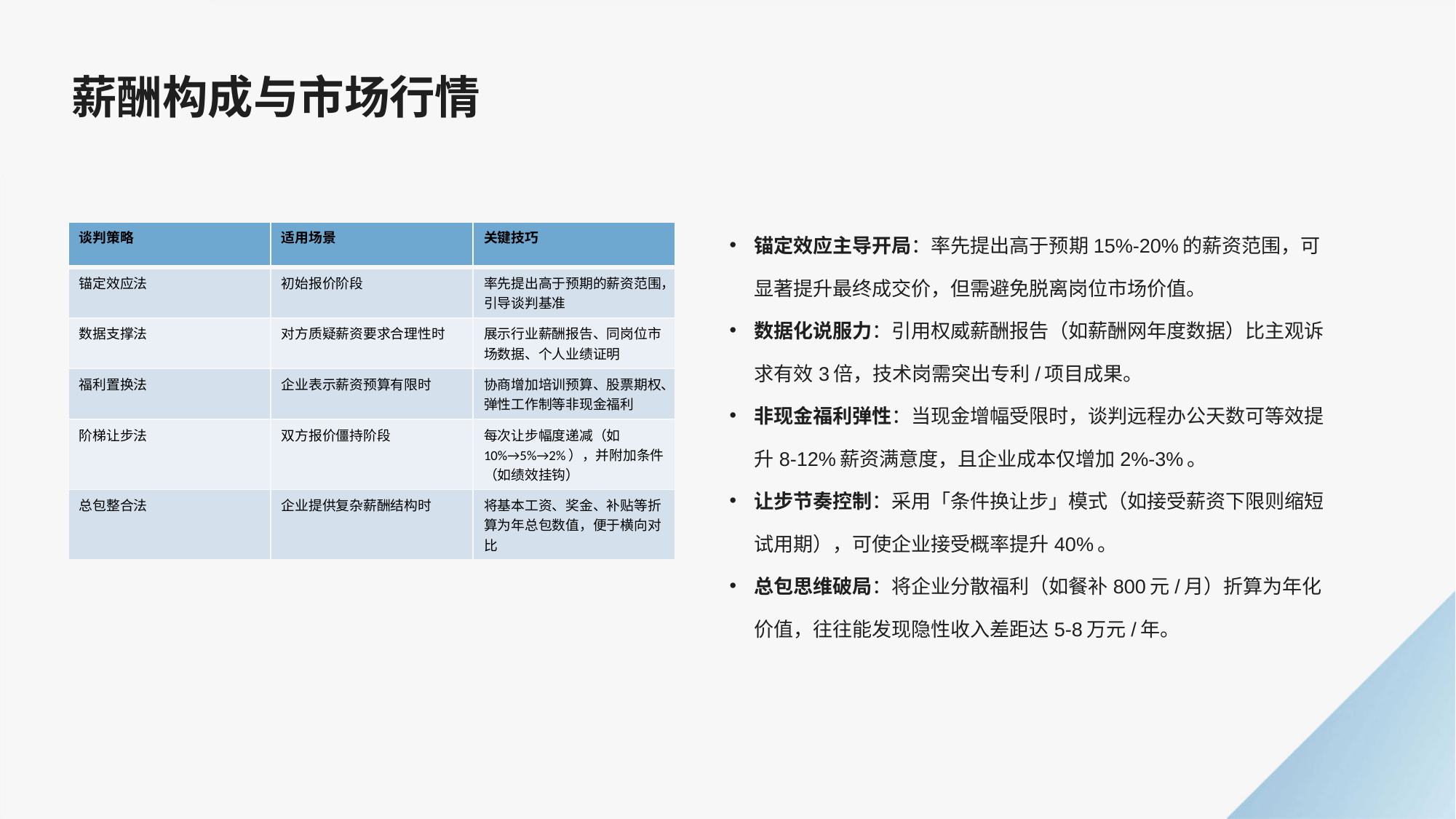

薪酬构成与市场行情
锚定效应主导开局：率先提出高于预期15%-20%的薪资范围，可显著提升最终成交价，但需避免脱离岗位市场价值。
数据化说服力：引用权威薪酬报告（如薪酬网年度数据）比主观诉求有效3倍，技术岗需突出专利/项目成果。
非现金福利弹性：当现金增幅受限时，谈判远程办公天数可等效提升8-12%薪资满意度，且企业成本仅增加2%-3%。
让步节奏控制：采用「条件换让步」模式（如接受薪资下限则缩短试用期），可使企业接受概率提升40%。
总包思维破局：将企业分散福利（如餐补800元/月）折算为年化价值，往往能发现隐性收入差距达5-8万元/年。
| 谈判策略 | 适用场景 | 关键技巧 |
| --- | --- | --- |
| 锚定效应法 | 初始报价阶段 | 率先提出高于预期的薪资范围，引导谈判基准 |
| 数据支撑法 | 对方质疑薪资要求合理性时 | 展示行业薪酬报告、同岗位市场数据、个人业绩证明 |
| 福利置换法 | 企业表示薪资预算有限时 | 协商增加培训预算、股票期权、弹性工作制等非现金福利 |
| 阶梯让步法 | 双方报价僵持阶段 | 每次让步幅度递减（如10%→5%→2%），并附加条件（如绩效挂钩） |
| 总包整合法 | 企业提供复杂薪酬结构时 | 将基本工资、奖金、补贴等折算为年总包数值，便于横向对比 |